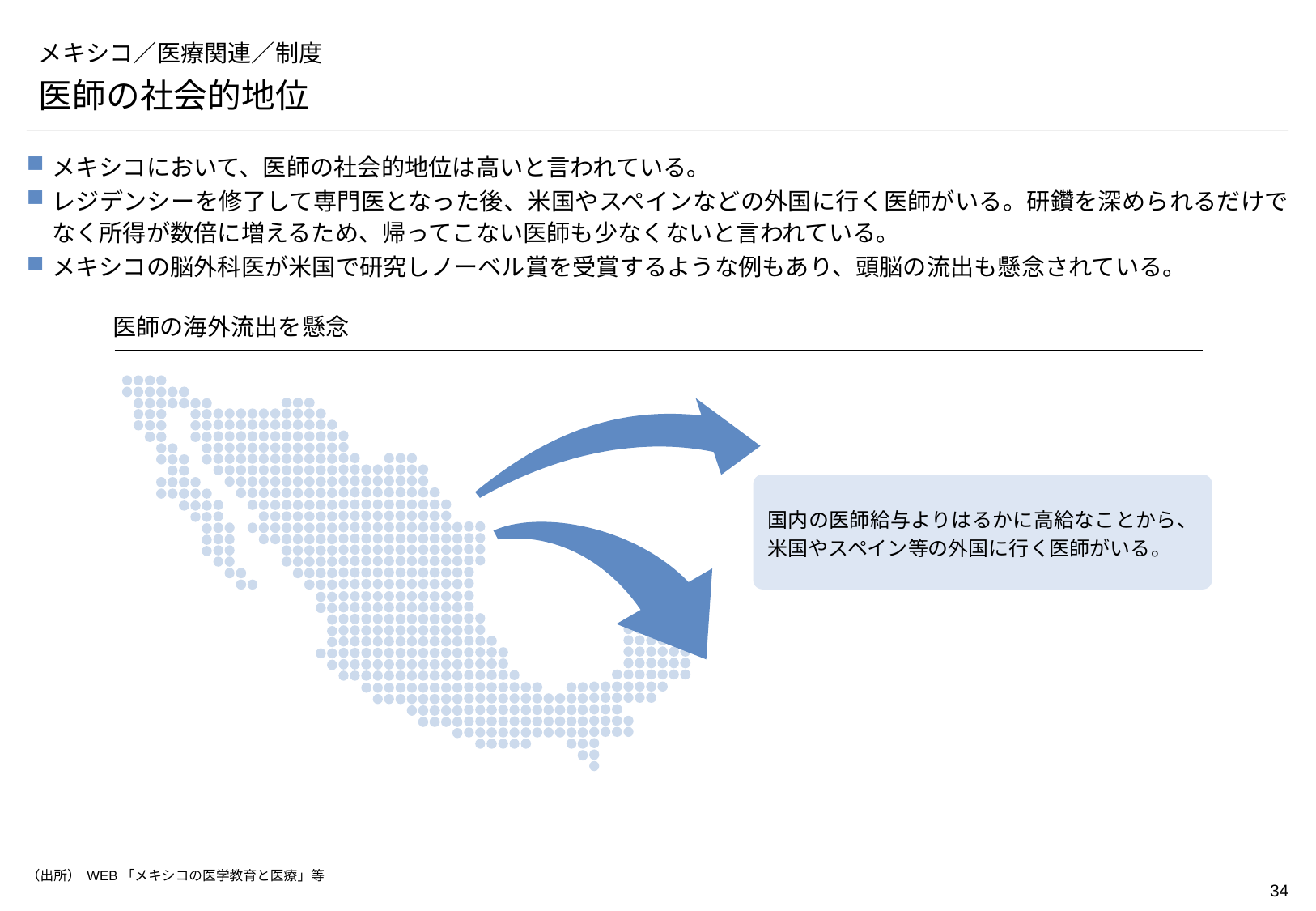

# メキシコ／医療関連／制度
医師の社会的地位
メキシコにおいて、医師の社会的地位は高いと言われている。
レジデンシーを修了して専門医となった後、米国やスペインなどの外国に行く医師がいる。研鑽を深められるだけでなく所得が数倍に増えるため、帰ってこない医師も少なくないと言われている。
メキシコの脳外科医が米国で研究しノーベル賞を受賞するような例もあり、頭脳の流出も懸念されている。
医師の海外流出を懸念

国内の医師給与よりはるかに高給なことから、
米国やスペイン等の外国に行く医師がいる。

（出所） WEB「メキシコの医学教育と医療」等